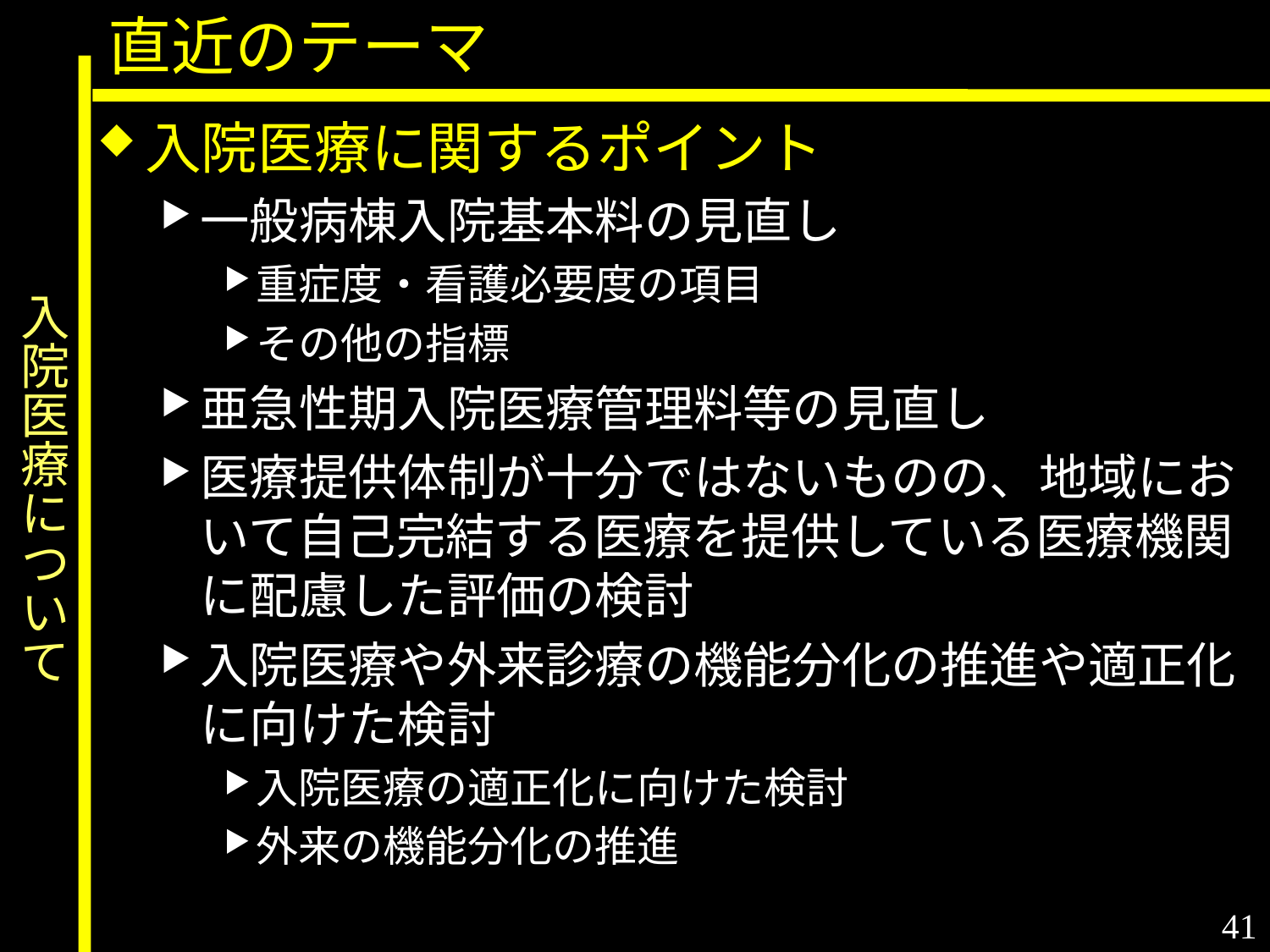

直近のテーマ

入院医療に関するポイント
一般病棟入院基本料の見直し
重症度・看護必要度の項目
その他の指標
亜急性期入院医療管理料等の見直し
医療提供体制が十分ではないものの、地域において自己完結する医療を提供している医療機関に配慮した評価の検討
入院医療や外来診療の機能分化の推進や適正化に向けた検討
入院医療の適正化に向けた検討
外来の機能分化の推進

# 入院医療について
41